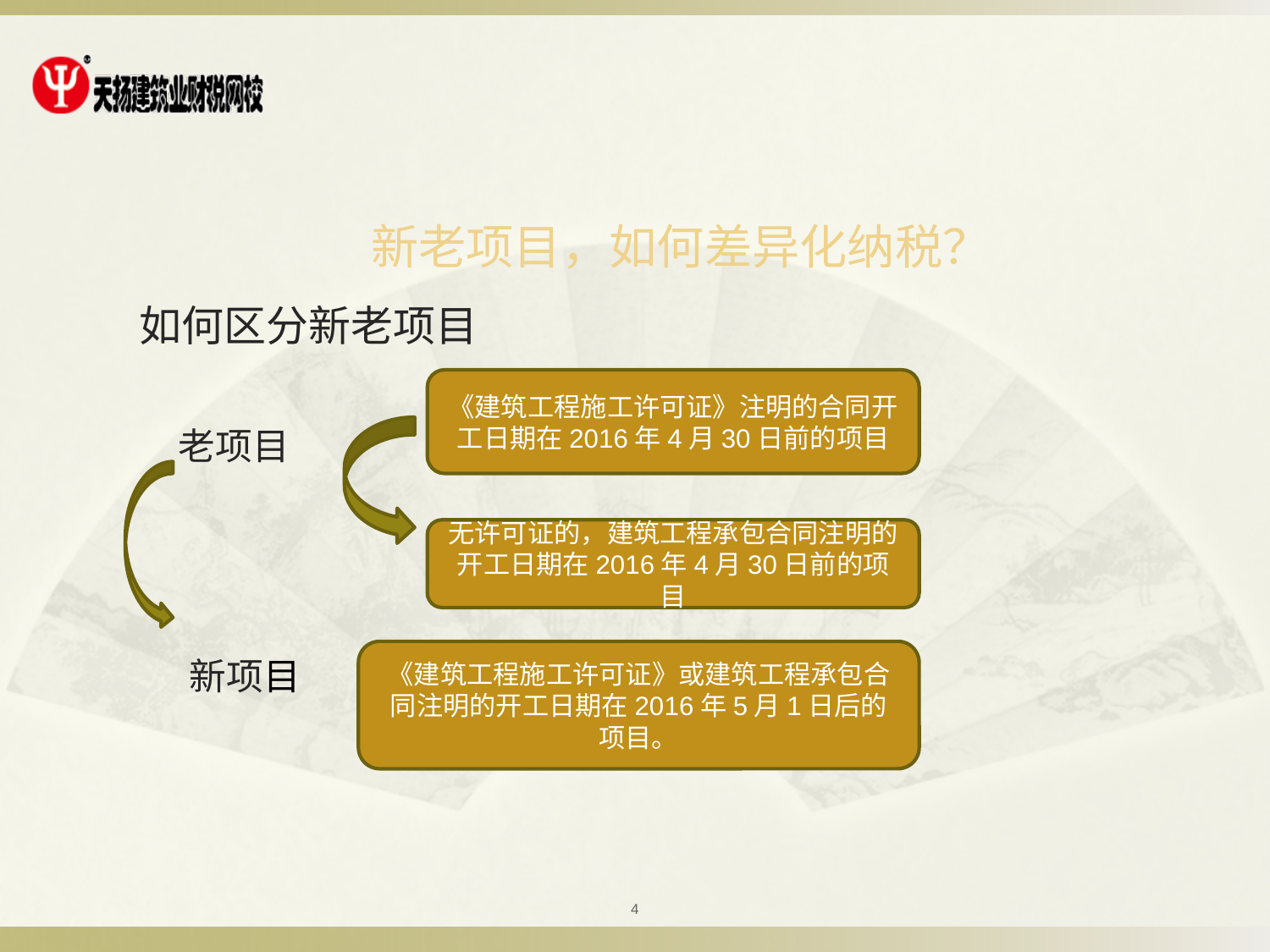

新老项目，如何差异化纳税？
如何区分新老项目

   老项目

     新项目

《建筑工程施工许可证》注明的合同开工日期在2016年4月30日前的项目

无许可证的，建筑工程承包合同注明的开工日期在2016年4月30日前的项目
《建筑工程施工许可证》或建筑工程承包合同注明的开工日期在2016年5月1日后的项目。
4